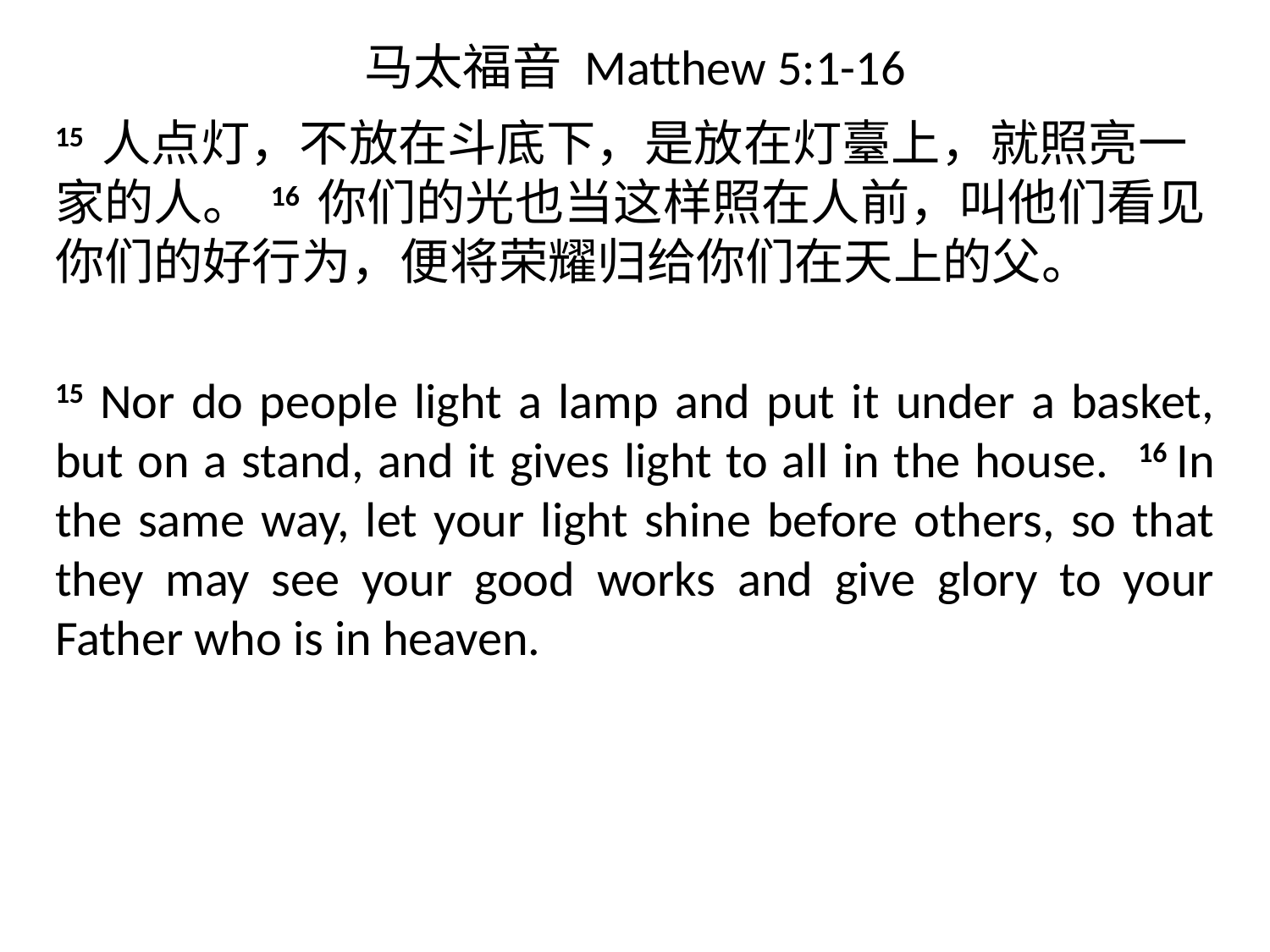

# 马太福音 Matthew 5:1-16
15 人点灯，不放在斗底下，是放在灯臺上，就照亮一家的人。 16 你们的光也当这样照在人前，叫他们看见你们的好行为，便将荣耀归给你们在天上的父。

15 Nor do people light a lamp and put it under a basket, but on a stand, and it gives light to all in the house.  16 In the same way, let your light shine before others, so that they may see your good works and give glory to your Father who is in heaven.